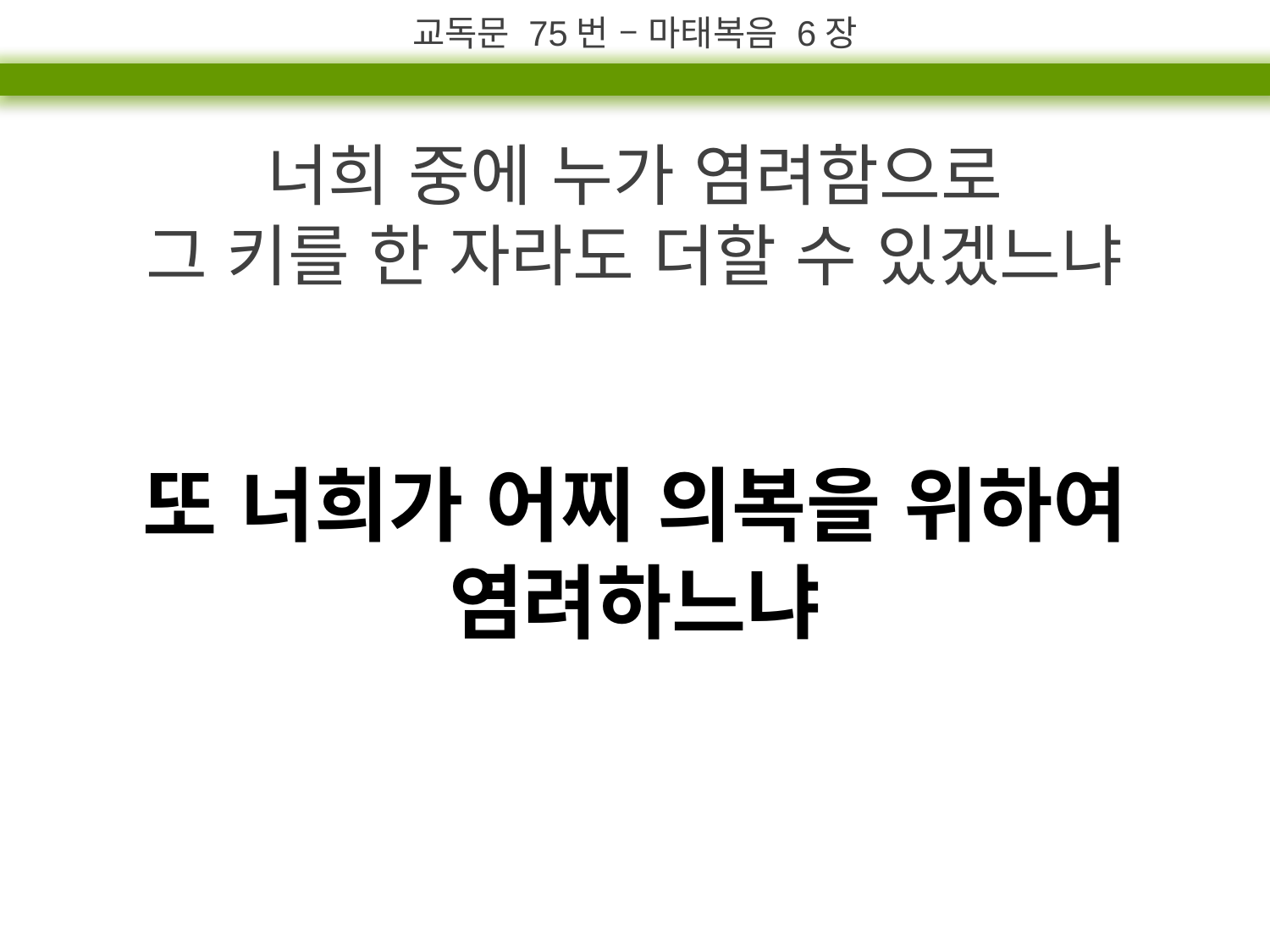

교독문 75번 – 마태복음 6장

너희 중에 누가 염려함으로
그 키를 한 자라도 더할 수 있겠느냐
또 너희가 어찌 의복을 위하여 염려하느냐